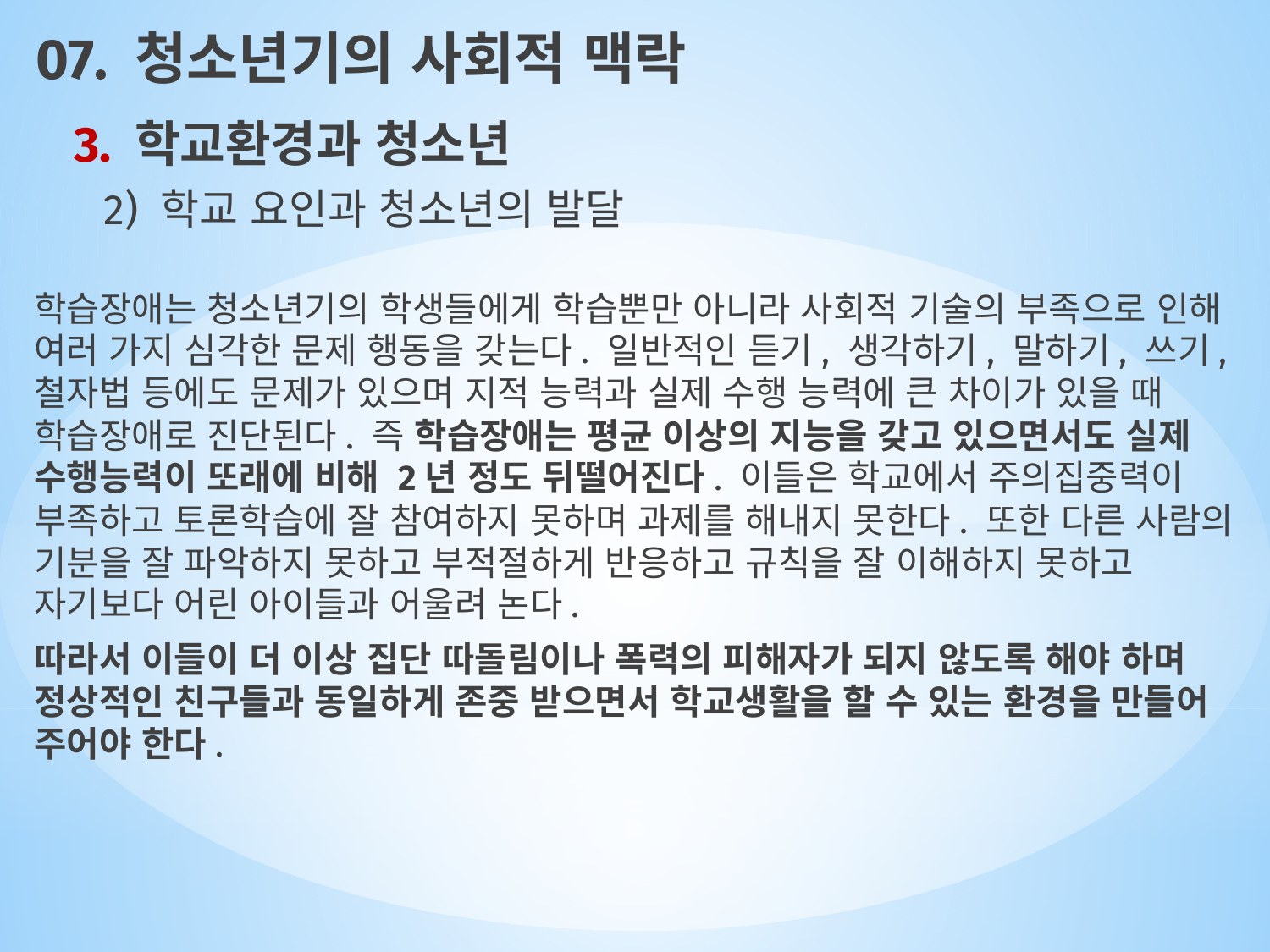

07. 청소년기의 사회적 맥락
3. 학교환경과 청소년

2) 학교 요인과 청소년의 발달
학습장애는 청소년기의 학생들에게 학습뿐만 아니라 사회적 기술의 부족으로 인해 여러 가지 심각한 문제 행동을 갖는다. 일반적인 듣기, 생각하기, 말하기, 쓰기, 철자법 등에도 문제가 있으며 지적 능력과 실제 수행 능력에 큰 차이가 있을 때 학습장애로 진단된다. 즉 학습장애는 평균 이상의 지능을 갖고 있으면서도 실제 수행능력이 또래에 비해 2년 정도 뒤떨어진다. 이들은 학교에서 주의집중력이 부족하고 토론학습에 잘 참여하지 못하며 과제를 해내지 못한다. 또한 다른 사람의 기분을 잘 파악하지 못하고 부적절하게 반응하고 규칙을 잘 이해하지 못하고 자기보다 어린 아이들과 어울려 논다.
따라서 이들이 더 이상 집단 따돌림이나 폭력의 피해자가 되지 않도록 해야 하며 정상적인 친구들과 동일하게 존중 받으면서 학교생활을 할 수 있는 환경을 만들어 주어야 한다.